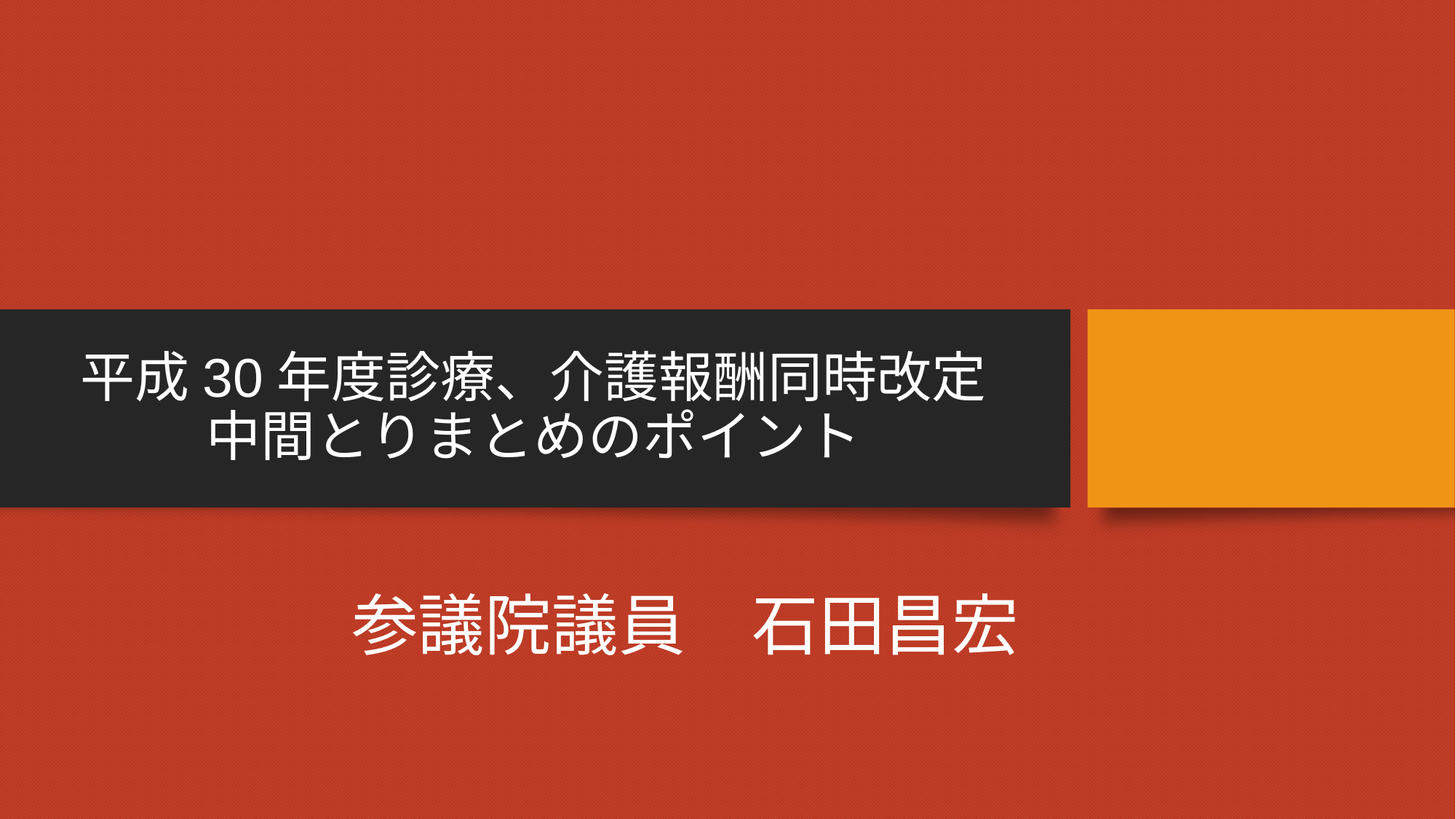

# 平成30年度診療、介護報酬同時改定 中間とりまとめのポイント
参議院議員　石田昌宏